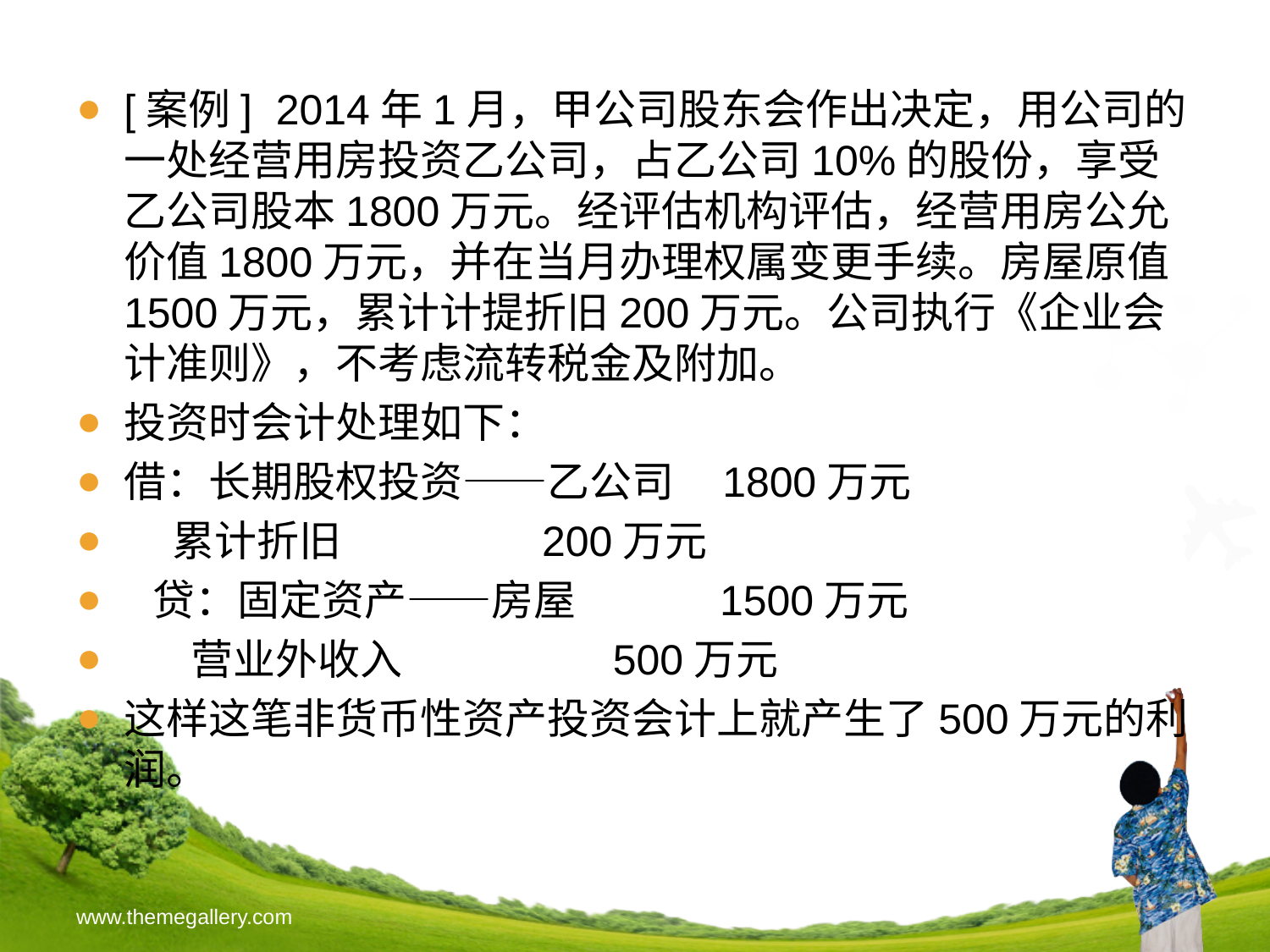

[案例]  2014年1月，甲公司股东会作出决定，用公司的一处经营用房投资乙公司，占乙公司10%的股份，享受乙公司股本1800万元。经评估机构评估，经营用房公允价值1800万元，并在当月办理权属变更手续。房屋原值1500万元，累计计提折旧200万元。公司执行《企业会计准则》，不考虑流转税金及附加。
投资时会计处理如下：
借：长期股权投资——乙公司    1800万元
    累计折旧                    200万元
  贷：固定资产——房屋              1500万元
      营业外收入                     500万元
这样这笔非货币性资产投资会计上就产生了500万元的利润。
www.themegallery.com